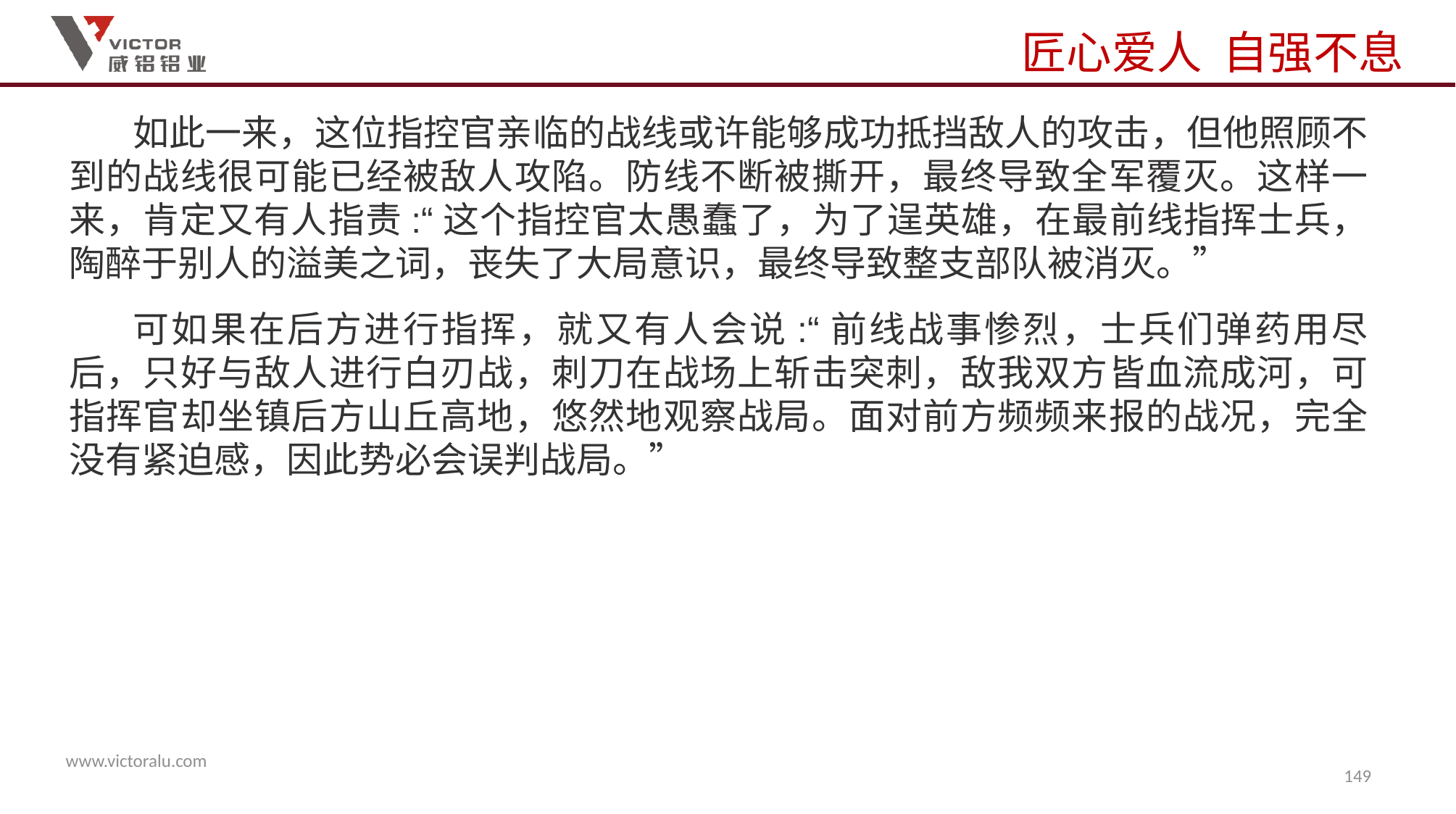

如此一来，这位指控官亲临的战线或许能够成功抵挡敌人的攻击，但他照顾不到的战线很可能已经被敌人攻陷。防线不断被撕开，最终导致全军覆灭。这样一来，肯定又有人指责:“这个指控官太愚蠢了，为了逞英雄，在最前线指挥士兵，陶醉于别人的溢美之词，丧失了大局意识，最终导致整支部队被消灭。”
可如果在后方进行指挥，就又有人会说:“前线战事惨烈，士兵们弹药用尽后，只好与敌人进行白刃战，刺刀在战场上斩击突刺，敌我双方皆血流成河，可指挥官却坐镇后方山丘高地，悠然地观察战局。面对前方频频来报的战况，完全没有紧迫感，因此势必会误判战局。”
149